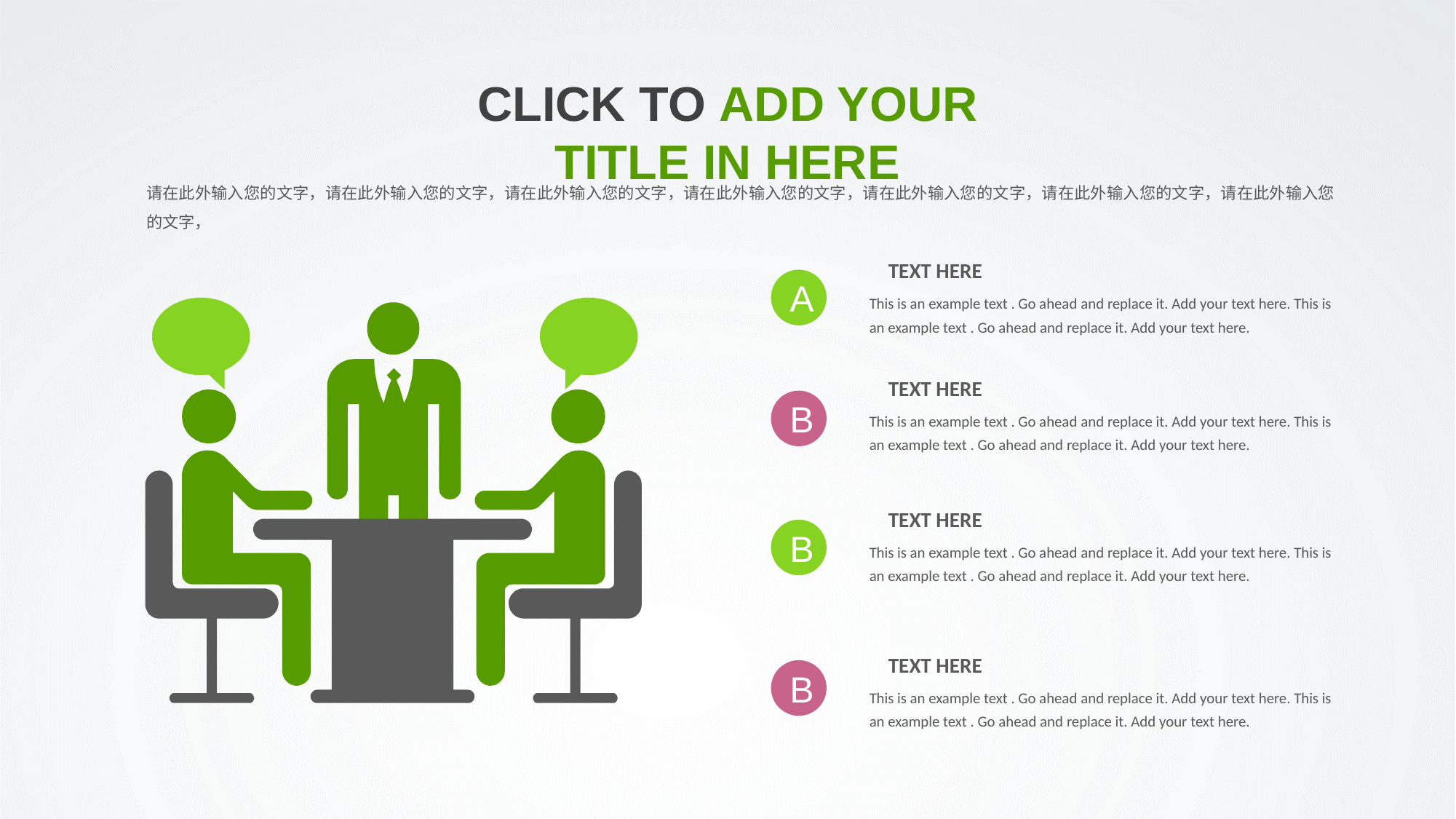

CLICK TO ADD YOUR TITLE IN HERE
请在此外输入您的文字，请在此外输入您的文字，请在此外输入您的文字，请在此外输入您的文字，请在此外输入您的文字，请在此外输入您的文字，请在此外输入您的文字，
TEXT HERE
This is an example text . Go ahead and replace it. Add your text here. This is an example text . Go ahead and replace it. Add your text here.
A

TEXT HERE
This is an example text . Go ahead and replace it. Add your text here. This is an example text . Go ahead and replace it. Add your text here.
B
TEXT HERE
This is an example text . Go ahead and replace it. Add your text here. This is an example text . Go ahead and replace it. Add your text here.
B
TEXT HERE
This is an example text . Go ahead and replace it. Add your text here. This is an example text . Go ahead and replace it. Add your text here.
B